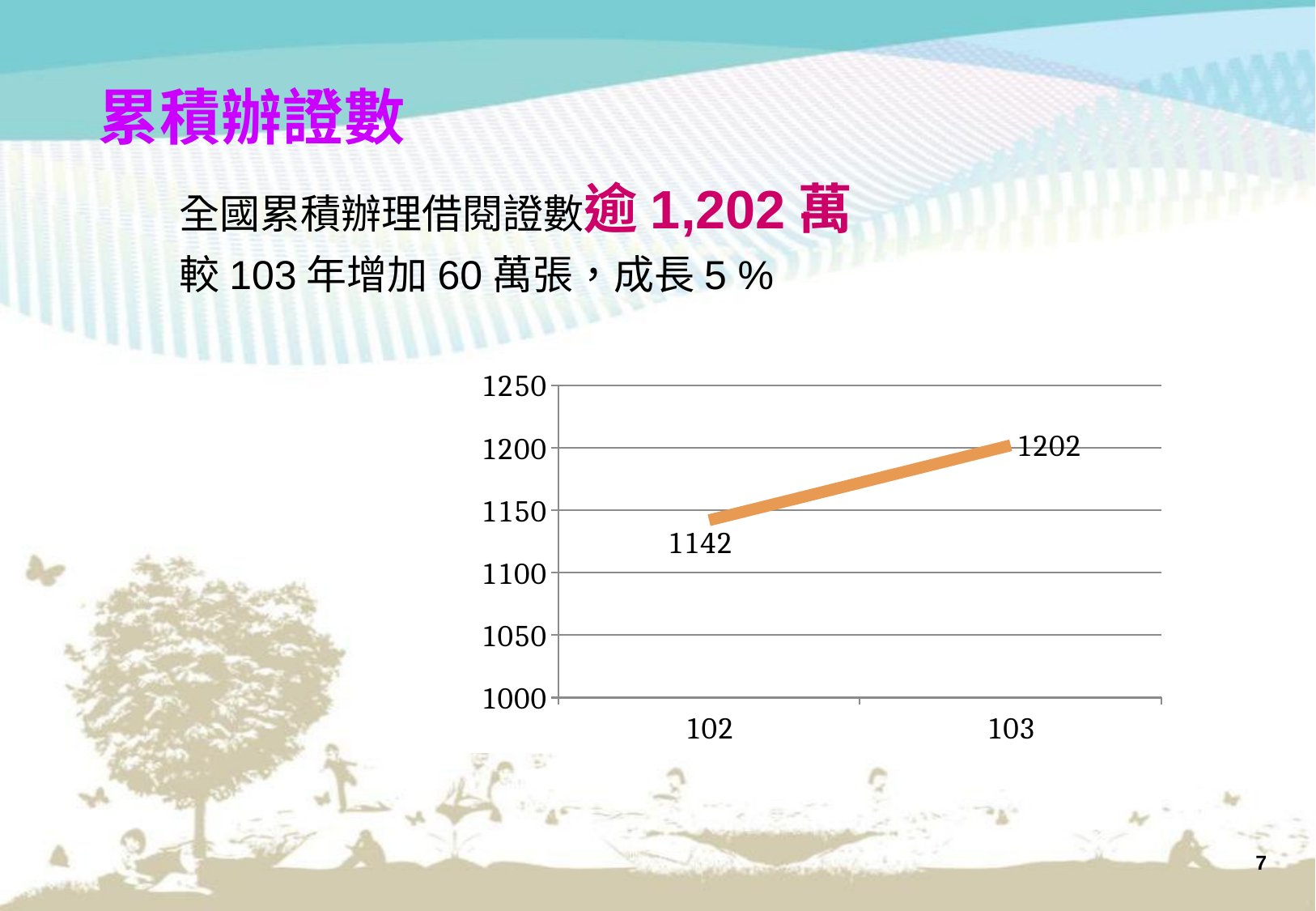

累積辦證數
全國累積辦理借閱證數逾1,202萬
較103年增加60萬張，成長5 %

### Chart

| Category |  |
|---|---|
| 102 | 1142.0 |
| 103 | 1202.0 |